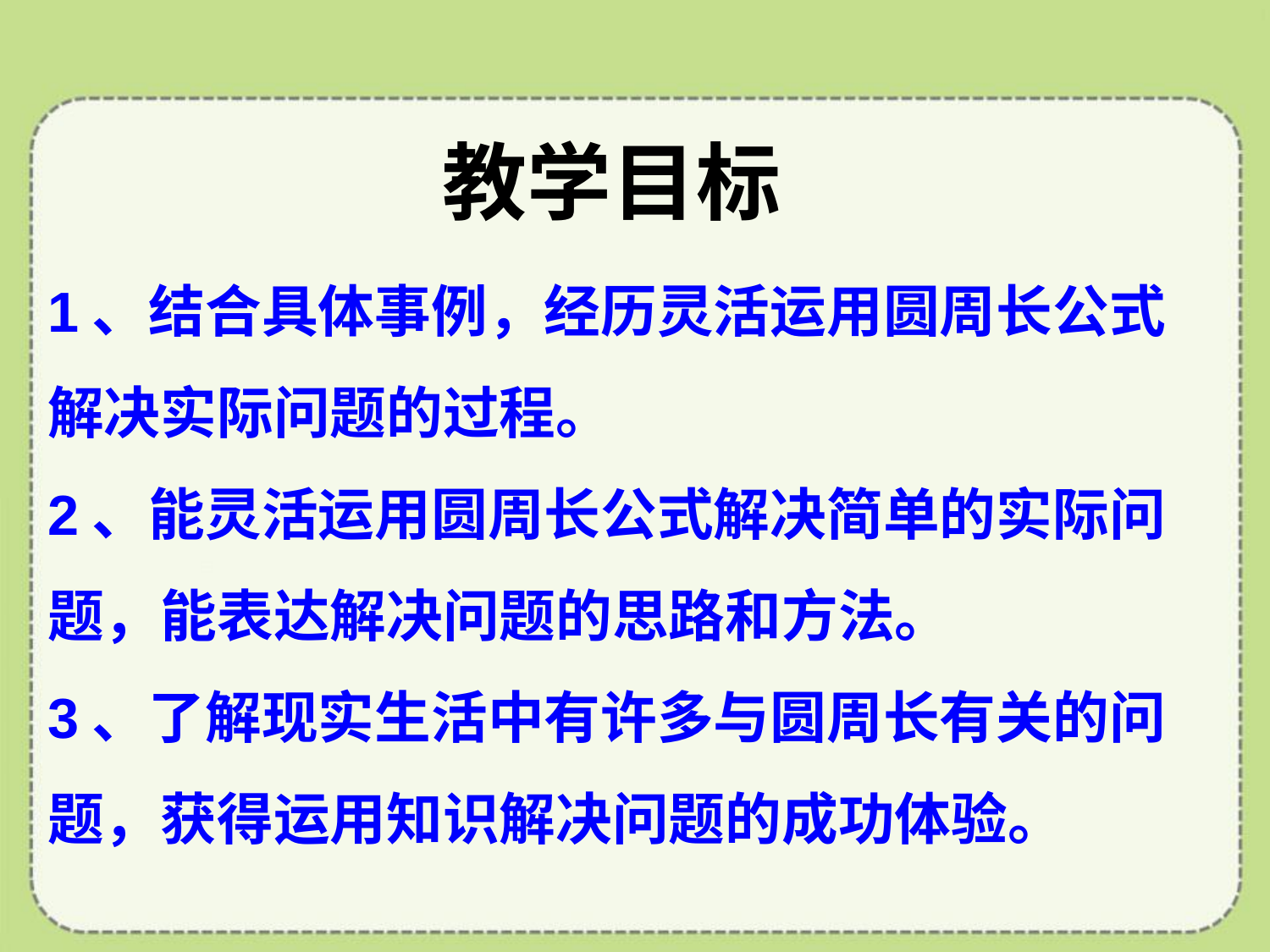

教学目标
1、结合具体事例，经历灵活运用圆周长公式解决实际问题的过程。
2、能灵活运用圆周长公式解决简单的实际问题，能表达解决问题的思路和方法。
3、了解现实生活中有许多与圆周长有关的问题，获得运用知识解决问题的成功体验。